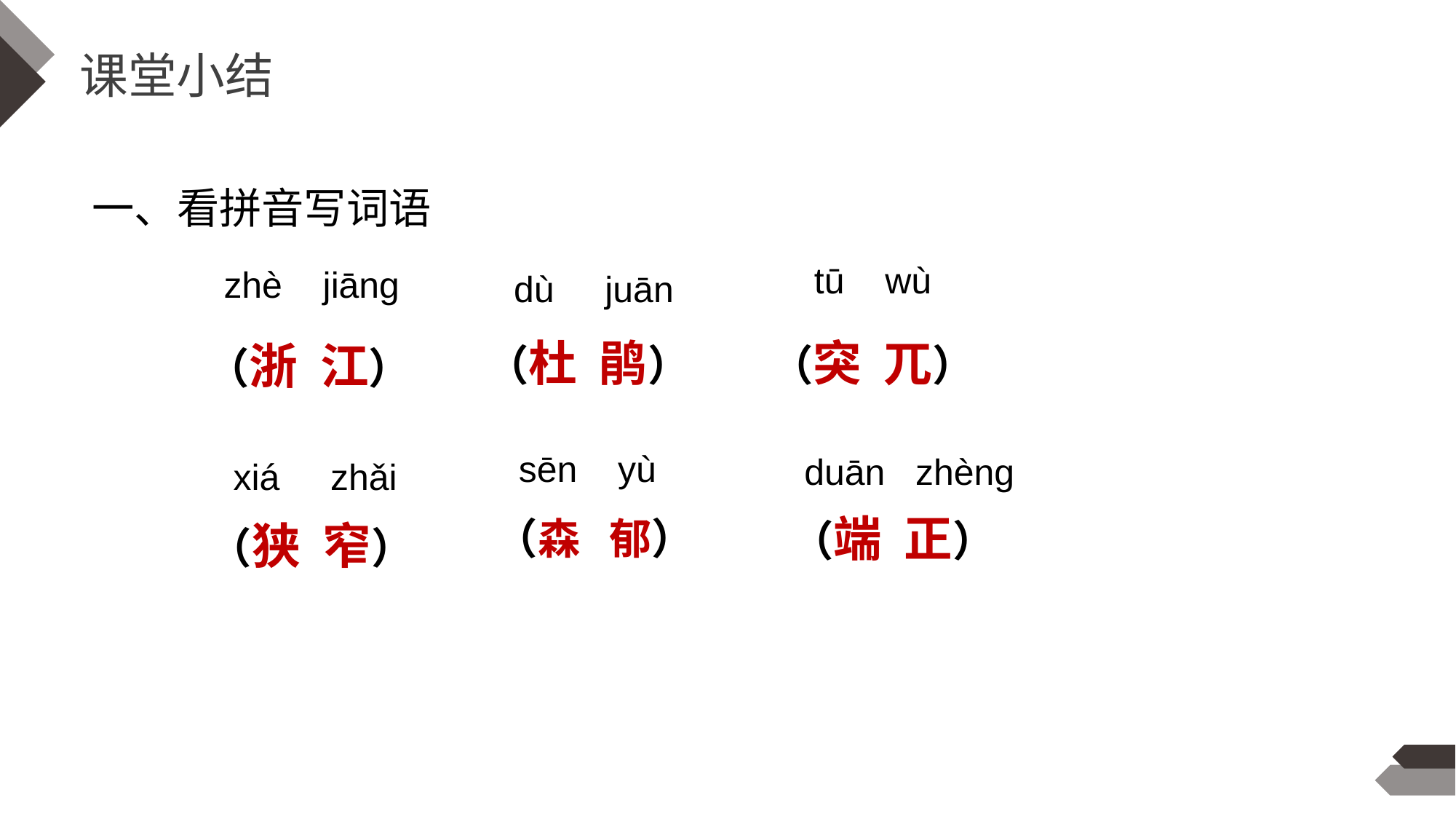

课堂小结
一、看拼音写词语
tū    wù
zhè    jiāng
dù     juān

（杜  鹃）
（突  兀）
（浙  江）
sēn    yù
duān   zhèng
xiá     zhǎi
（端  正）

（森   郁）
（狭  窄）